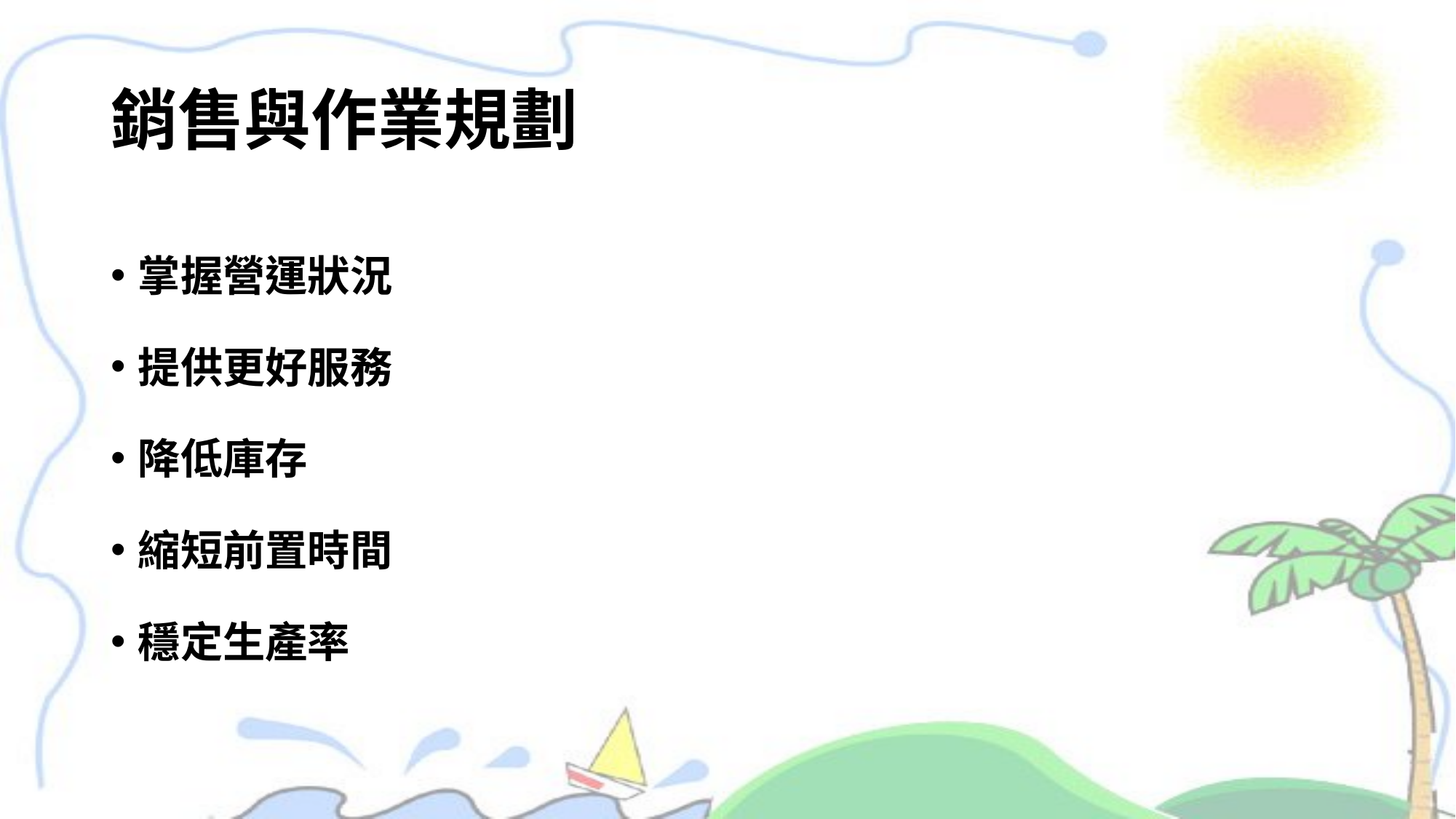

# 銷售與作業規劃
掌握營運狀況
提供更好服務
降低庫存
縮短前置時間
穩定生產率